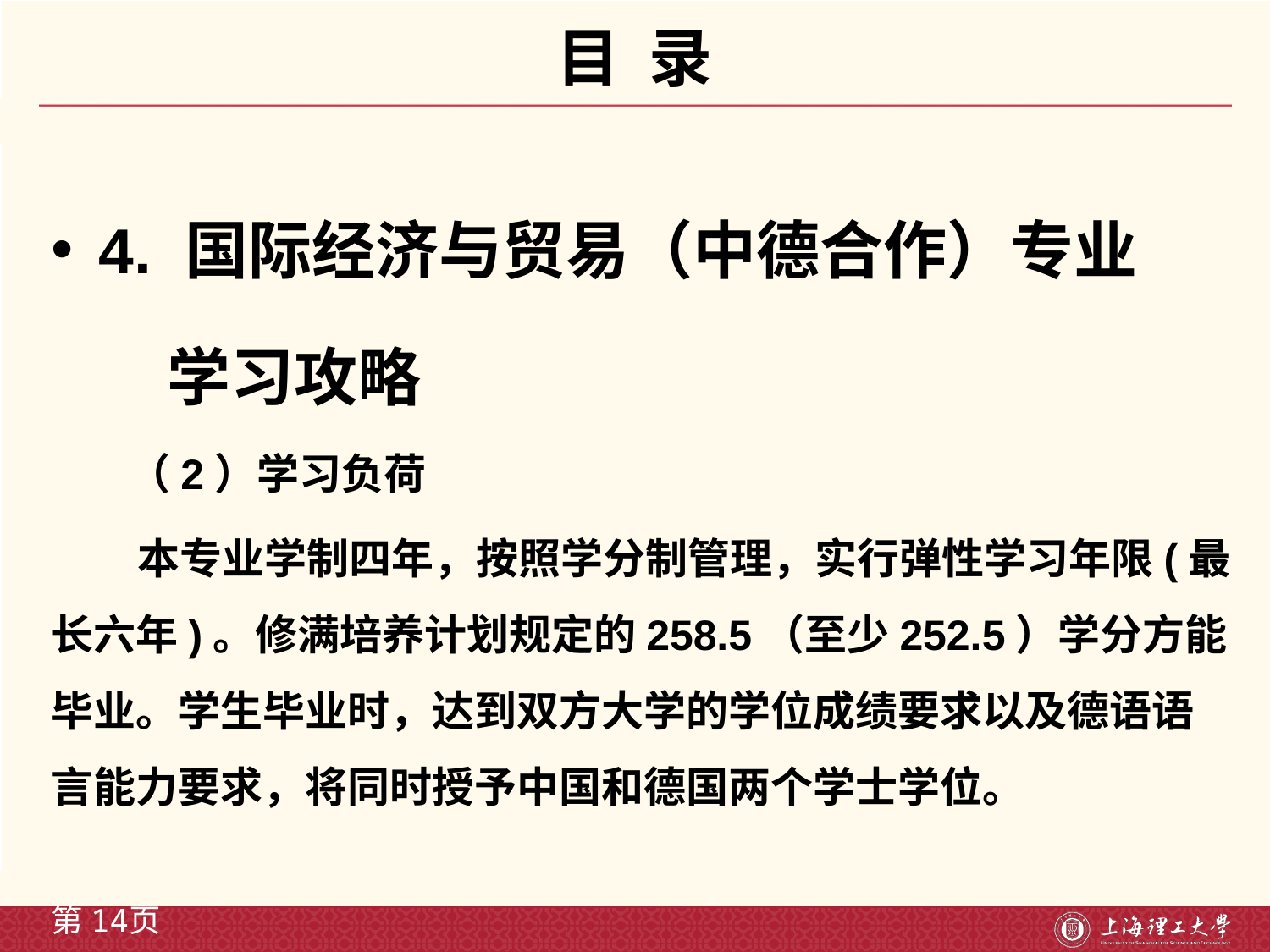

# 目  录
4. 国际经济与贸易（中德合作）专业
       学习攻略
       （2）学习负荷
        本专业学制四年，按照学分制管理，实行弹性学习年限(最长六年)。修满培养计划规定的258.5（至少252.5）学分方能毕业。学生毕业时，达到双方大学的学位成绩要求以及德语语言能力要求，将同时授予中国和德国两个学士学位。

第14页